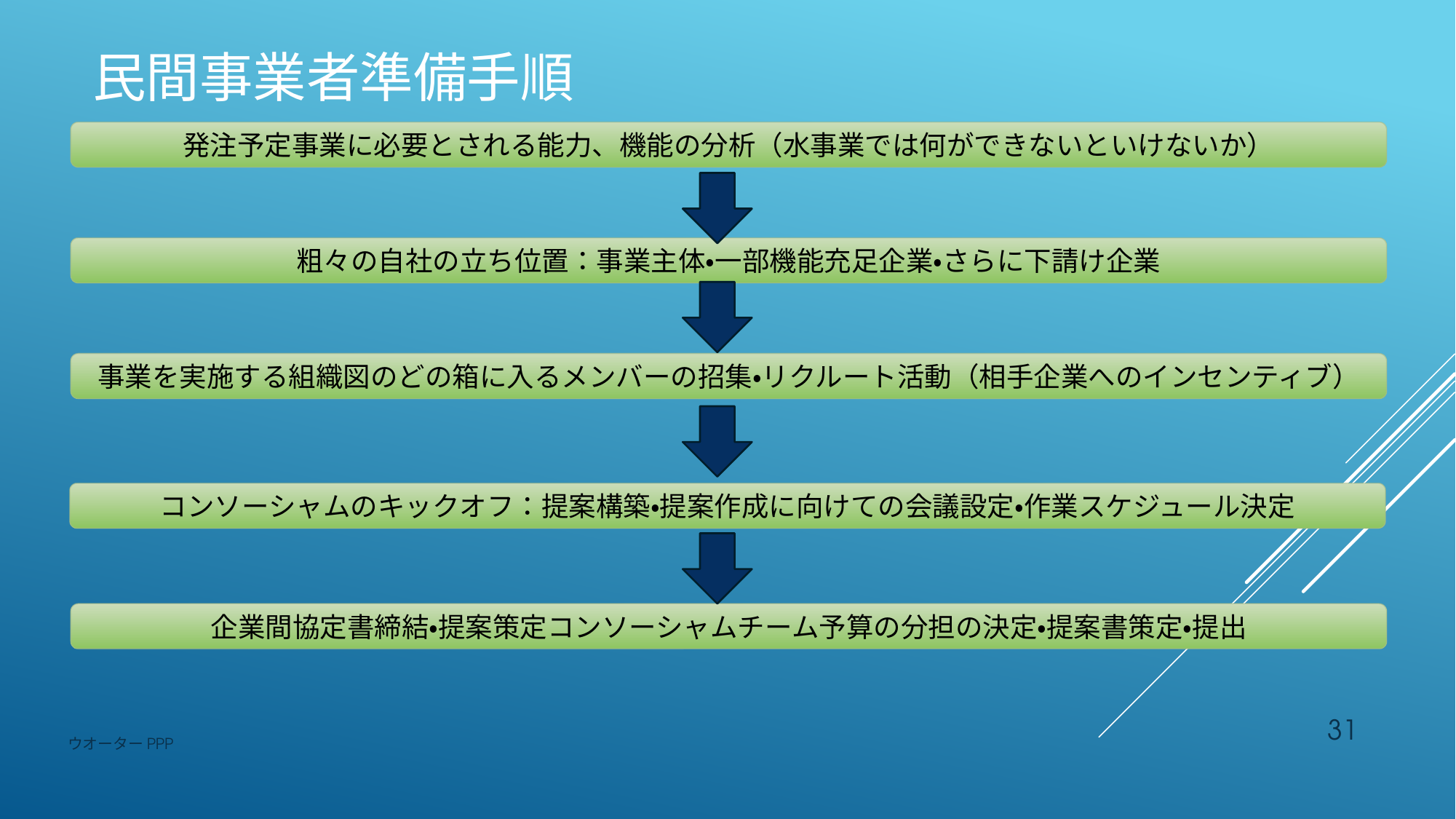

# 民間事業者準備手順
発注予定事業に必要とされる能力、機能の分析（水事業では何ができないといけないか）

粗々の自社の立ち位置：事業主体・一部機能充足企業・さらに下請け企業

事業を実施する組織図のどの箱に入るメンバーの招集・リクルート活動（相手企業へのインセンティブ）

コンソーシャムのキックオフ：提案構築・提案作成に向けての会議設定・作業スケジュール決定

企業間協定書締結・提案策定コンソーシャムチーム予算の分担の決定・提案書策定・提出
31
ウオーターPPP